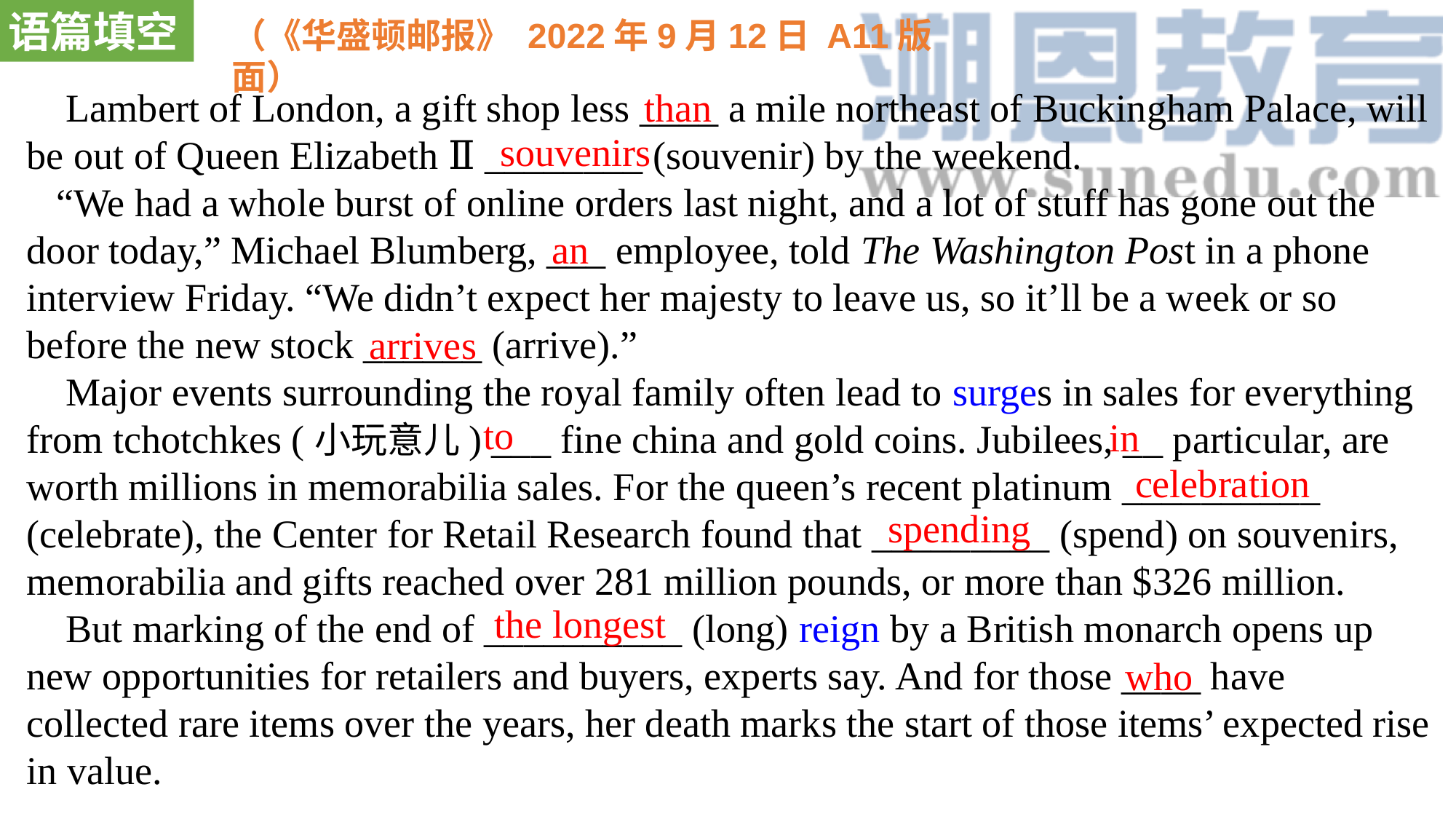

语篇填空
（《华盛顿邮报》 2022年9月12日 A11版面）
    Lambert of London, a gift shop less ____ a mile northeast of Buckingham Palace, will be out of Queen Elizabeth Ⅱ ________ (souvenir) by the weekend.
   “We had a whole burst of online orders last night, and a lot of stuff has gone out the door today,” Michael Blumberg, ___ employee, told The Washington Post in a phone interview Friday. “We didn’t expect her majesty to leave us, so it’ll be a week or so before the new stock ______ (arrive).”
    Major events surrounding the royal family often lead to surges in sales for everything from tchotchkes (小玩意儿) ___ fine china and gold coins. Jubilees, __ particular, are worth millions in memorabilia sales. For the queen’s recent platinum __________ (celebrate), the Center for Retail Research found that _________ (spend) on souvenirs, memorabilia and gifts reached over 281 million pounds, or more than $326 million.
    But marking of the end of __________ (long) reign by a British monarch opens up new opportunities for retailers and buyers, experts say. And for those ____ have collected rare items over the years, her death marks the start of those items’ expected rise in value.
than
souvenirs
an
arrives
to
in
celebration
spending
the longest
who